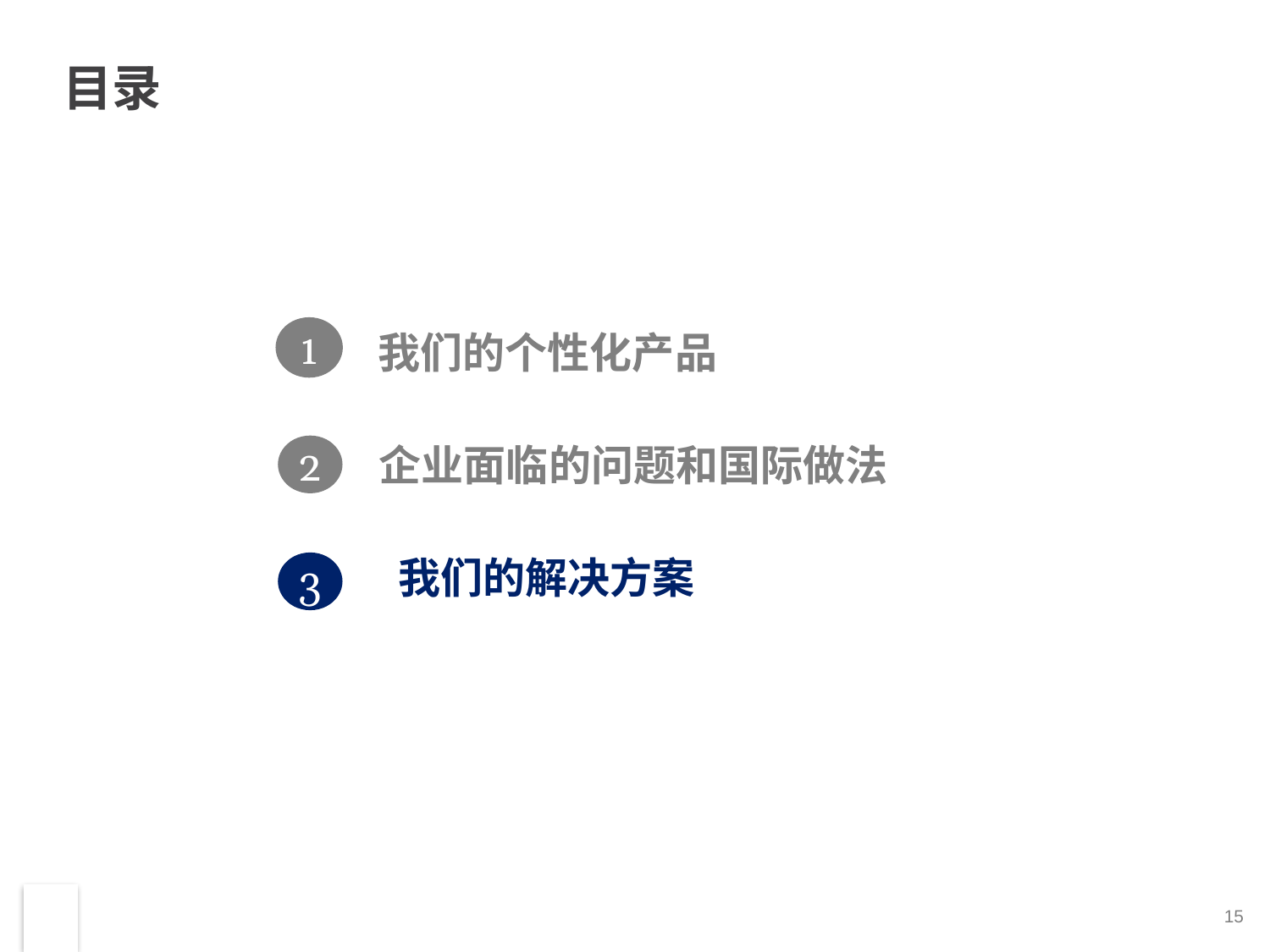

# 目录
1
我们的个性化产品

       企业面临的问题和国际做法

 我们的解决方案

2
3

15